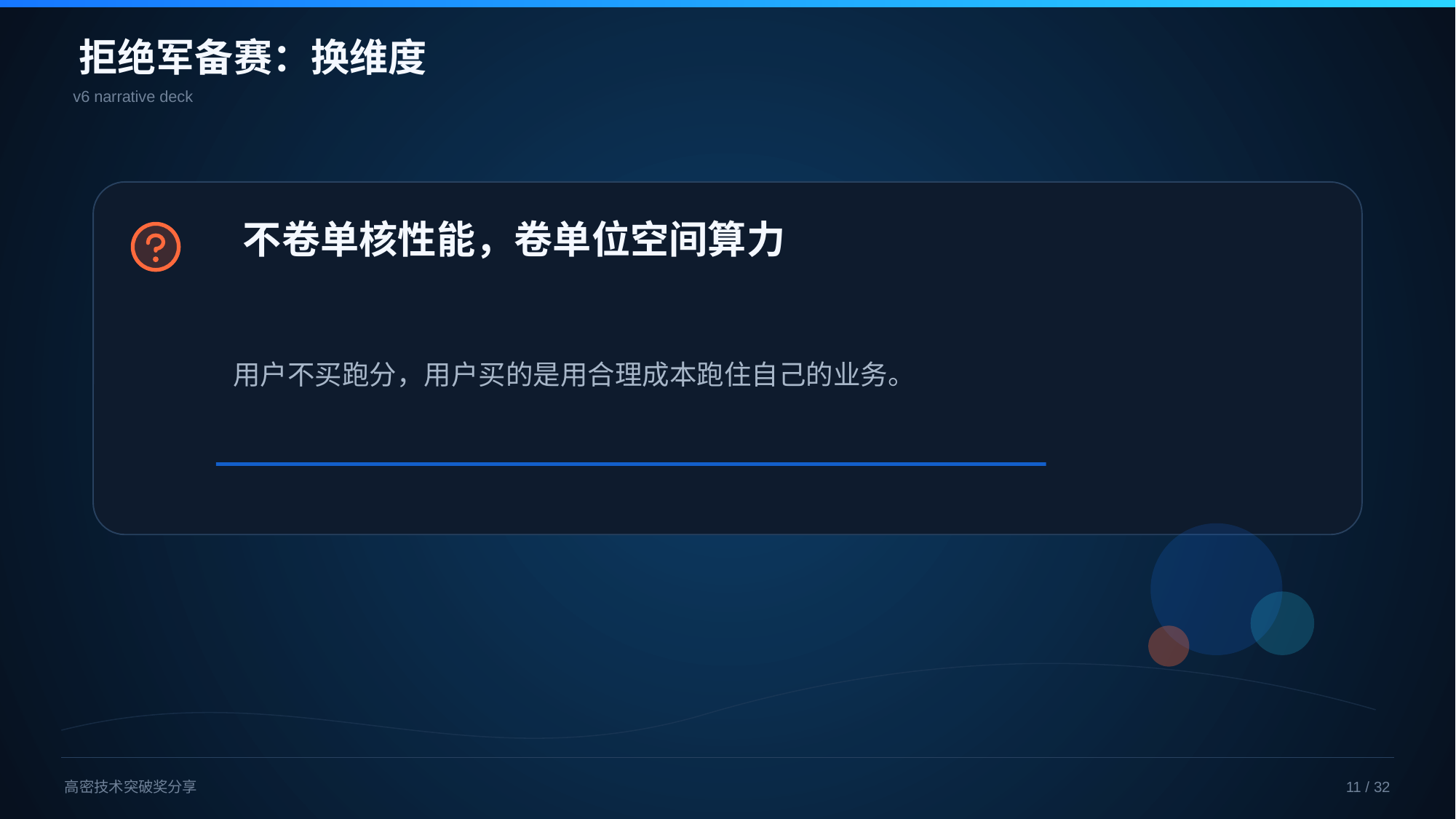

拒绝军备赛：换维度
v6 narrative deck

不卷单核性能，卷单位空间算力

用户不买跑分，用户买的是用合理成本跑住自己的业务。

高密技术突破奖分享
11 / 32